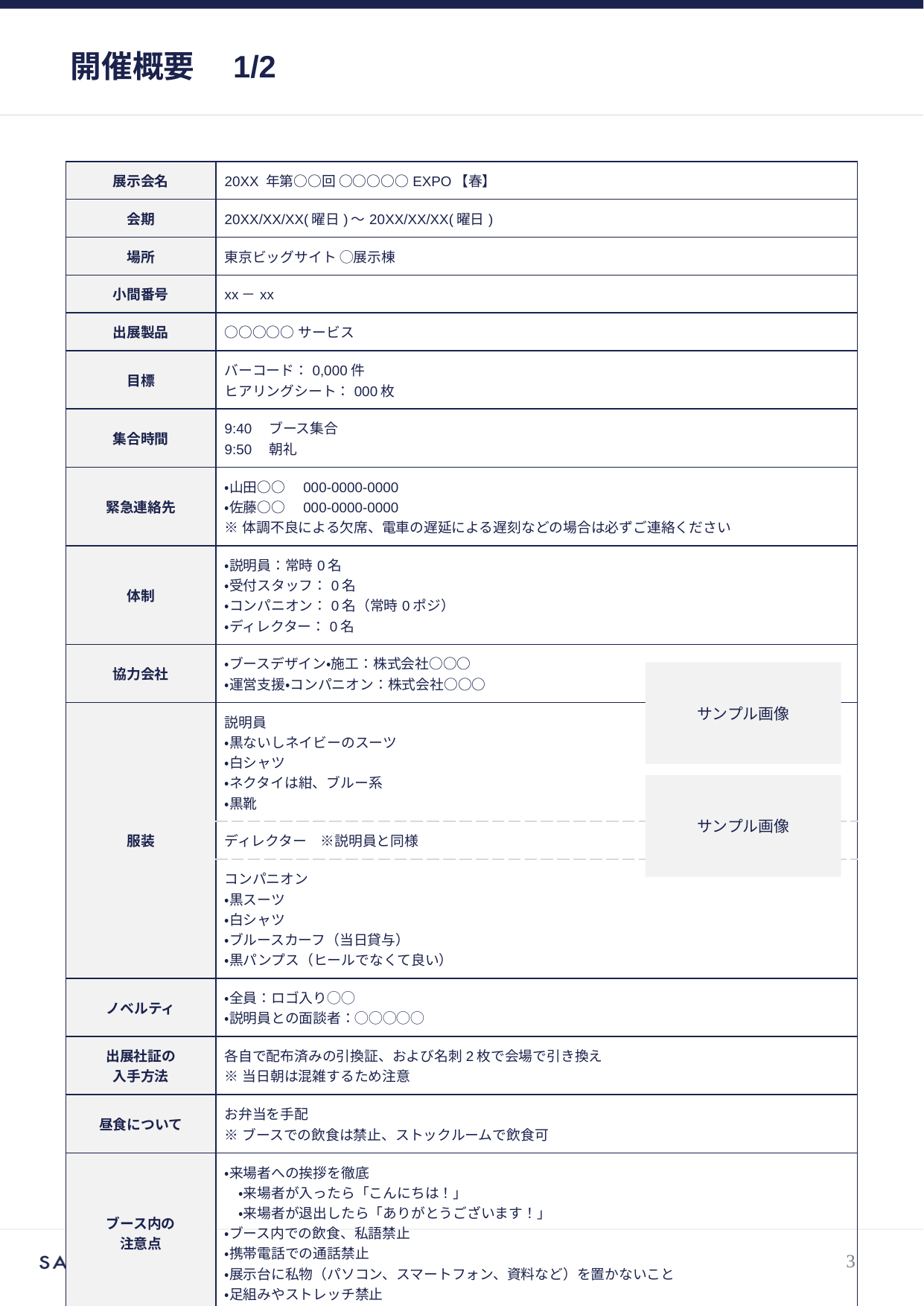

# 開催概要　1/2
| 展示会名 | 20XX 年第○○回 ○○○○○EXPO【春】 |
| --- | --- |
| 会期 | 20XX/XX/XX(曜日)〜20XX/XX/XX(曜日) |
| 場所 | 東京ビッグサイト ◯展示棟 |
| 小間番号 | xx－xx |
| 出展製品 | ○○○○○サービス |
| 目標 | バーコード：0,000件 ヒアリングシート：000枚 |
| 集合時間 | 9:40　ブース集合 9:50　朝礼 |
| 緊急連絡先 | ・山田○○　000-0000-0000 ・佐藤○○　000-0000-0000 ※体調不良による欠席、電車の遅延による遅刻などの場合は必ずご連絡ください |
| 体制 | ・説明員：常時0名 ・受付スタッフ：0名 ・コンパニオン：0名（常時0ポジ） ・ディレクター：0名 |
| 協力会社 | ・ブースデザイン・施工：株式会社○○○ ・運営支援・コンパニオン：株式会社○○○ |
| 服装 | 説明員 ・黒ないしネイビーのスーツ ・白シャツ ・ネクタイは紺、ブルー系 ・黒靴 |
|  | ディレクター　※説明員と同様 |
|  | コンパニオン ・黒スーツ ・白シャツ ・ブルースカーフ（当日貸与） ・黒パンプス（ヒールでなくて良い） |
| ノベルティ | ・全員：ロゴ入り◯◯ ・説明員との面談者：◯◯◯◯◯ |
| 出展社証の 入手方法 | 各自で配布済みの引換証、および名刺2枚で会場で引き換え ※当日朝は混雑するため注意 |
| 昼食について | お弁当を手配 ※ブースでの飲食は禁止、ストックルームで飲食可 |
| ブース内の 注意点 | ・来場者への挨拶を徹底 　・来場者が入ったら「こんにちは！」 　・来場者が退出したら「ありがとうございます！」 ・ブース内での飲食、私語禁止 ・携帯電話での通話禁止 ・展示台に私物（パソコン、スマートフォン、資料など）を置かないこと ・足組みやストレッチ禁止 |
サンプル画像
サンプル画像
3